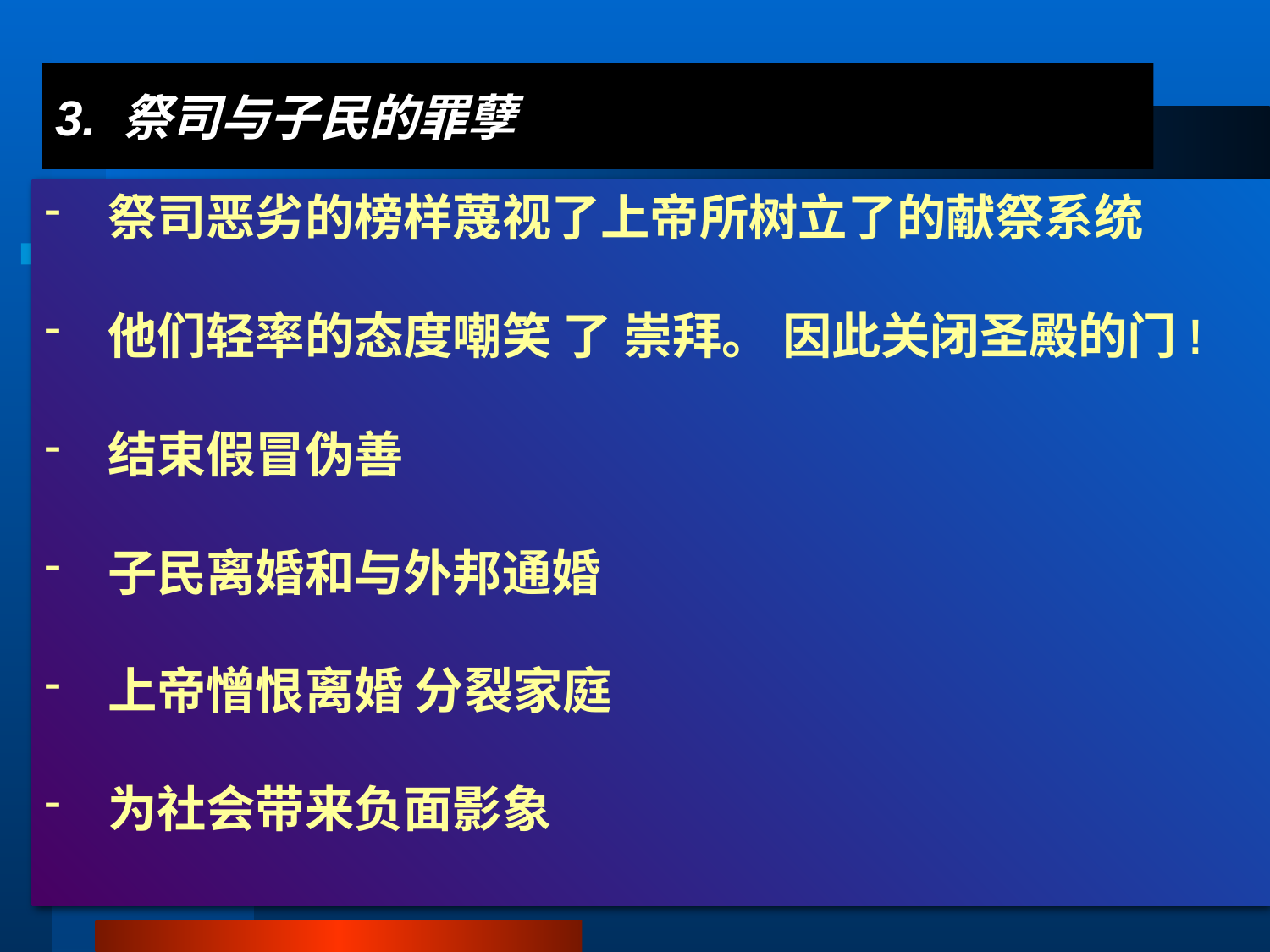

# 3. 祭司与子民的罪孽
祭司恶劣的榜样蔑视了上帝所树立了的献祭系统

他们轻率的态度嘲笑 了 崇拜。 因此关闭圣殿的门!

结束假冒伪善

子民离婚和与外邦通婚

上帝憎恨离婚 分裂家庭

为社会带来负面影象